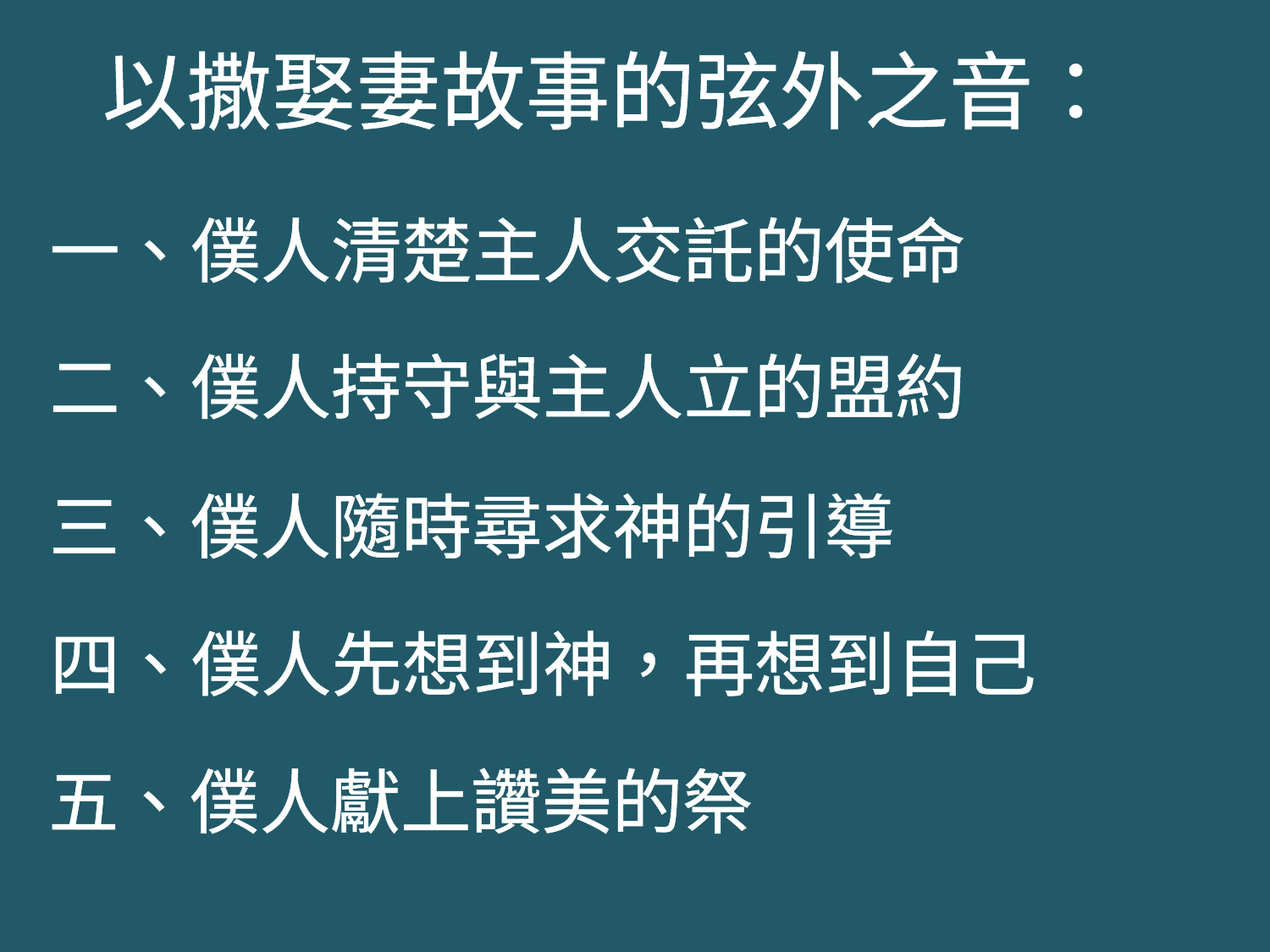

以撒娶妻故事的弦外之音：

一、僕人清楚主人交託的使命
二、僕人持守與主人立的盟約
三、僕人隨時尋求神的引導
四、僕人先想到神，再想到自己
五、僕人獻上讚美的祭